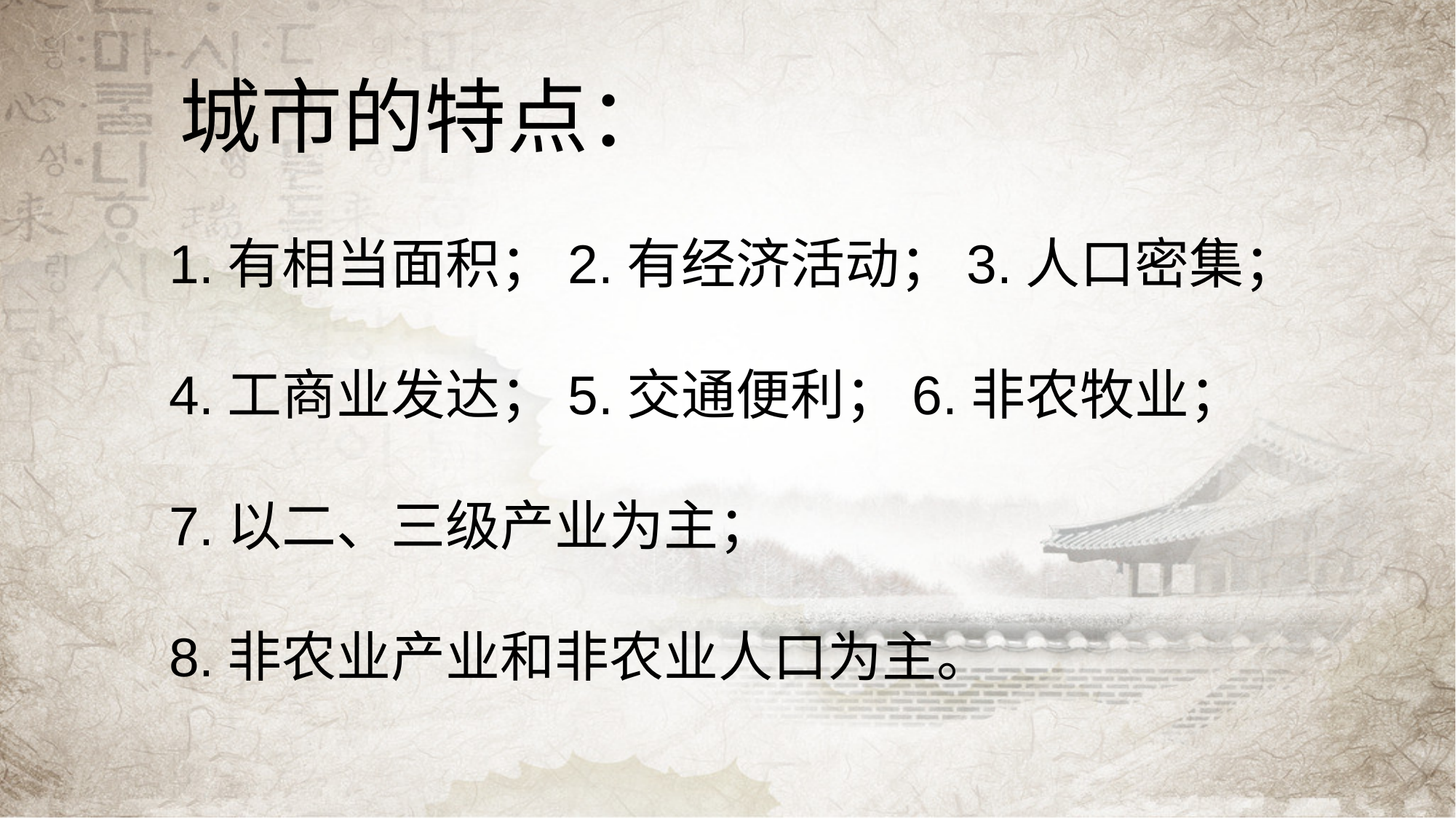

城市的特点：

 1.有相当面积；2.有经济活动；3.人口密集；

 4.工商业发达；5.交通便利；6.非农牧业；

 7.以二、三级产业为主；

 8.非农业产业和非农业人口为主。